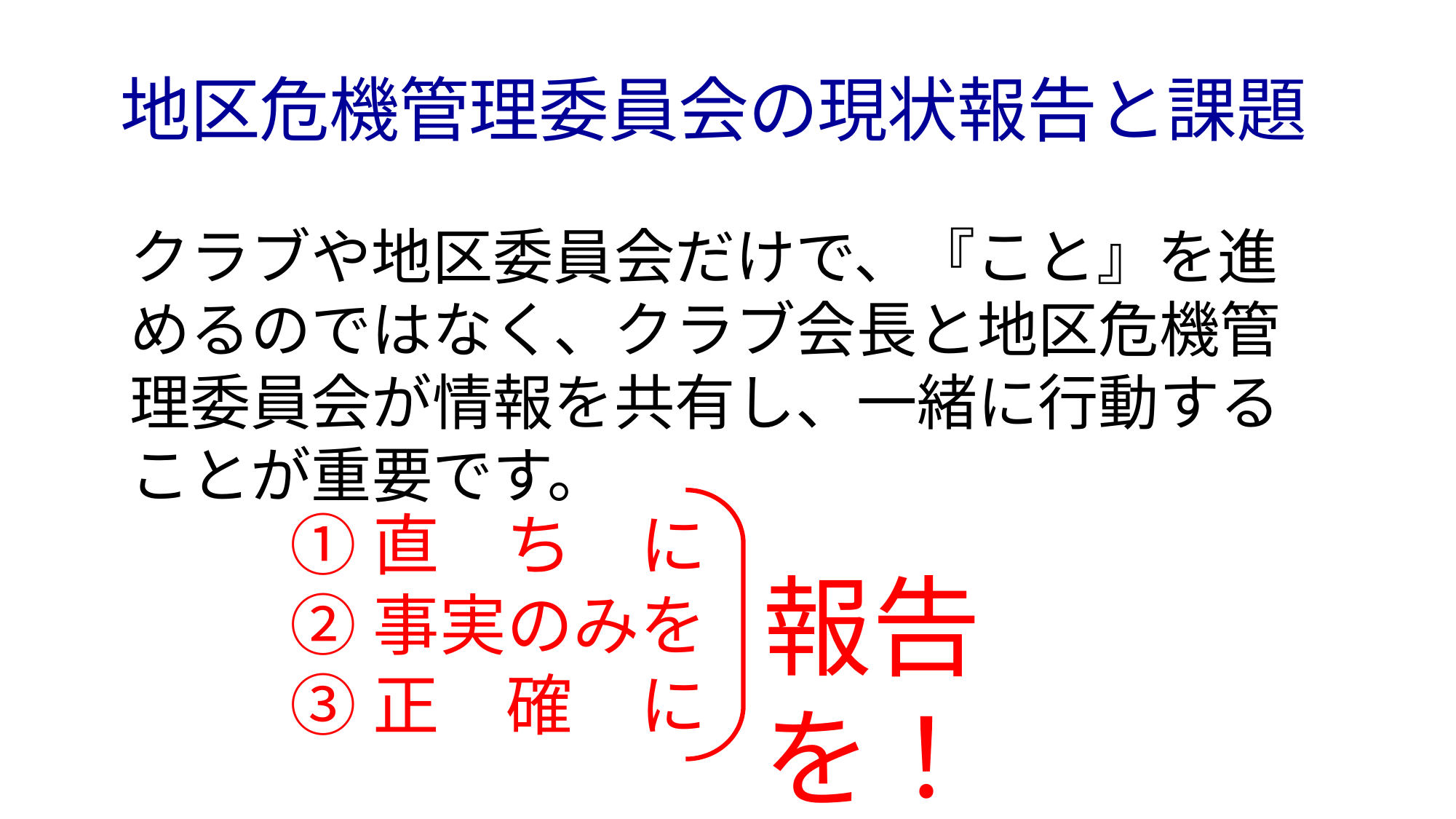

# 地区危機管理委員会の現状報告と課題
クラブや地区委員会だけで、『こと』を進めるのではなく、クラブ会長と地区危機管理委員会が情報を共有し、一緒に行動することが重要です。

報告を！
①直　ち　に
②事実のみを
③正　確　に